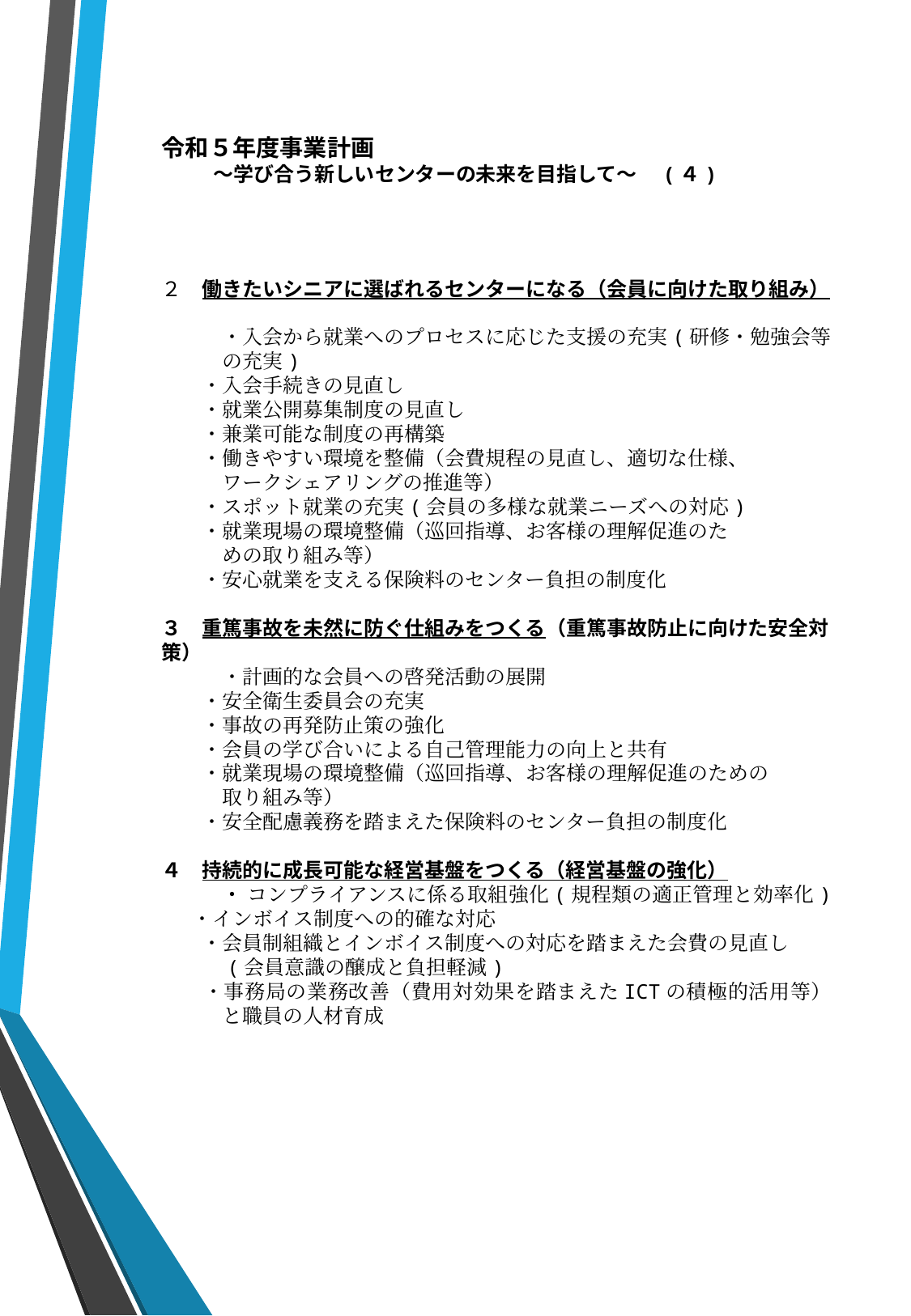

令和５年度事業計画
〜学び合う新しいセンターの未来を目指して〜　(４)

２　働きたいシニアに選ばれるセンターになる（会員に向けた取り組み）
　　　・入会から就業へのプロセスに応じた支援の充実(研修・勉強会等
　　　の充実)
　　・入会手続きの見直し
　　・就業公開募集制度の見直し
　　・兼業可能な制度の再構築
　　・働きやすい環境を整備（会費規程の見直し、適切な仕様、
　　　ワークシェアリングの推進等）
　　・スポット就業の充実(会員の多様な就業ニーズへの対応)
　　・就業現場の環境整備（巡回指導、お客様の理解促進のた
　　　めの取り組み等）
　　・安心就業を支える保険料のセンター負担の制度化

３　重篤事故を未然に防ぐ仕組みをつくる（重篤事故防止に向けた安全対策）
　　　・計画的な会員への啓発活動の展開
　　・安全衛生委員会の充実
　　・事故の再発防止策の強化
　　・会員の学び合いによる自己管理能力の向上と共有
　　・就業現場の環境整備（巡回指導、お客様の理解促進のための
　　　取り組み等）
　　・安全配慮義務を踏まえた保険料のセンター負担の制度化

４　持続的に成長可能な経営基盤をつくる（経営基盤の強化）
　　　・ コンプライアンスに係る取組強化(規程類の適正管理と効率化)
　  ・インボイス制度への的確な対応
　　・会員制組織とインボイス制度への対応を踏まえた会費の見直し
　　　(会員意識の醸成と負担軽減)
　　・事務局の業務改善（費用対効果を踏まえたICTの積極的活用等）と職員の人材育成